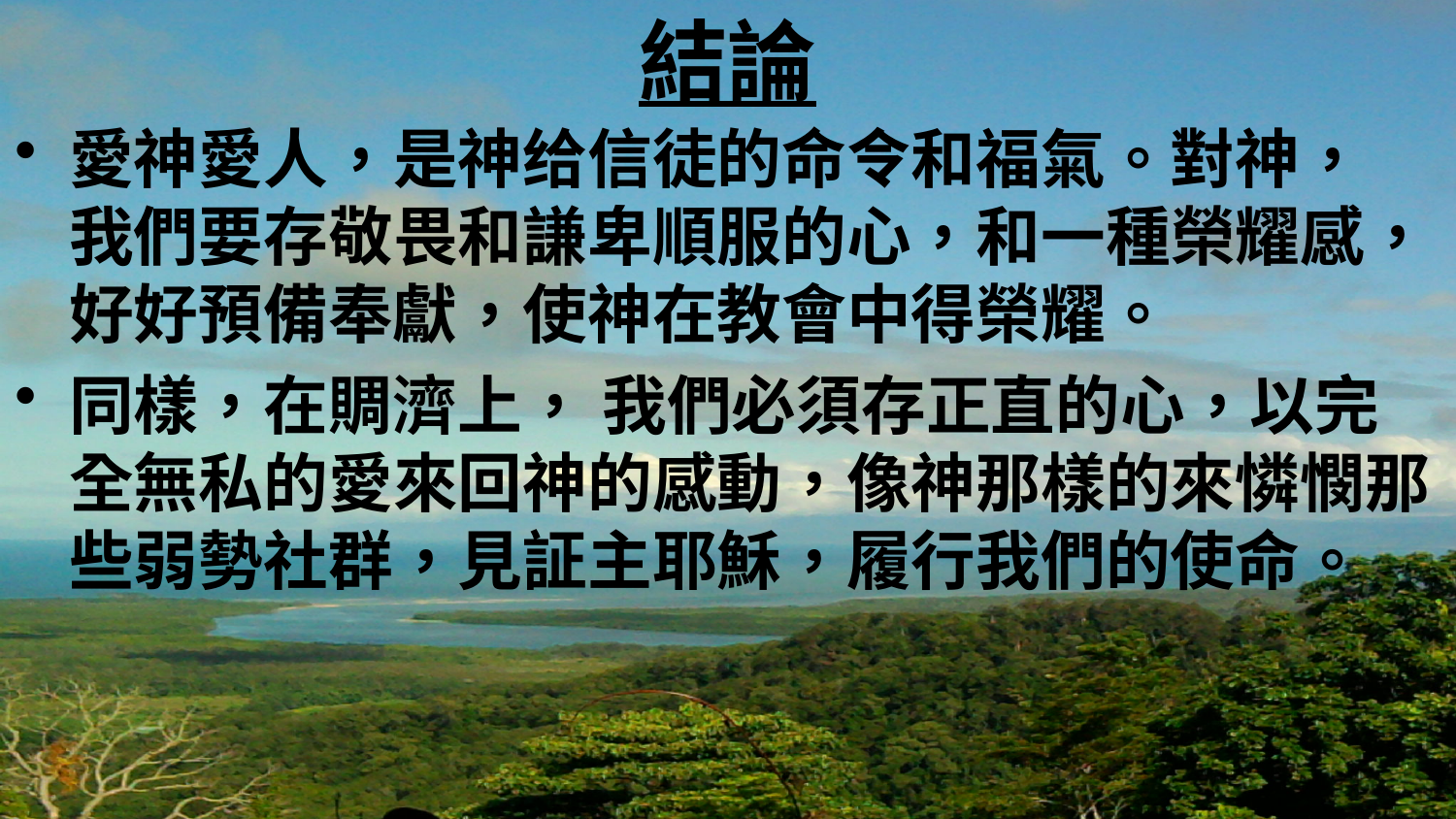

# 結論
愛神愛人，是神给信徒的命令和福氣。對神， 我們要存敬畏和謙卑順服的心，和一種榮耀感， 好好預備奉獻，使神在教會中得榮耀。
同樣，在賙濟上， 我們必須存正直的心，以完全無私的愛來回神的感動，像神那樣的來憐憫那些弱勢社群，見証主耶穌，履行我們的使命。